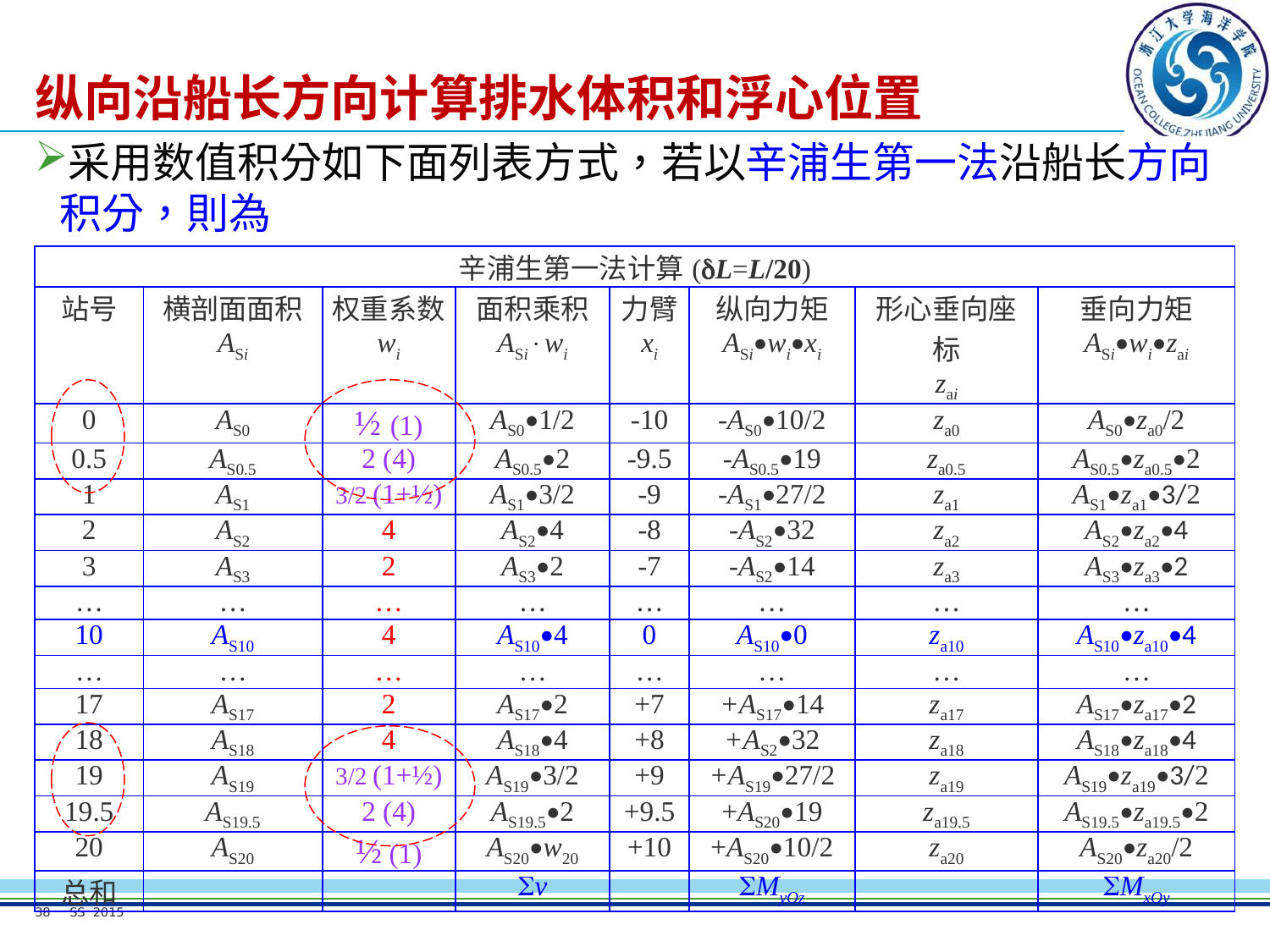

# 纵向沿船长方向计算排水体积和浮心位置
采用数值积分如下面列表方式，若以辛浦生第一法沿船长方向积分，則為
| 辛浦生第一法计算(δL=L/20) |  |  |  |  |  |  |  |
| --- | --- | --- | --- | --- | --- | --- | --- |
| 站号 | 横剖面面积 ASi | 权重系数 wi | 面积乘积 ASi⋅wi | 力臂 xi | 纵向力矩 ASi•wi•xi | 形心垂向座标 zai | 垂向力矩 ASi•wi•zai |
| 0 | AS0 | ½ (1) | AS0•1/2 | -10 | -AS0•10/2 | za0 | AS0•za0/2 |
| 0.5 | AS0.5 | 2 (4) | AS0.5•2 | -9.5 | -AS0.5•19 | za0.5 | AS0.5•za0.5•2 |
| 1 | AS1 | 3/2 (1+½) | AS1•3/2 | -9 | -AS1•27/2 | za1 | AS1•za1•3/2 |
| 2 | AS2 | 4 | AS2•4 | -8 | -AS2•32 | za2 | AS2•za2•4 |
| 3 | AS3 | 2 | AS3•2 | -7 | -AS2•14 | za3 | AS3•za3•2 |
| … | … | … | … | … | … | … | … |
| 10 | AS10 | 4 | AS10•4 | 0 | AS10•0 | za10 | AS10•za10•4 |
| … | … | … | … | … | … | … | … |
| 17 | AS17 | 2 | AS17•2 | +7 | +AS17•14 | za17 | AS17•za17•2 |
| 18 | AS18 | 4 | AS18•4 | +8 | +AS2•32 | za18 | AS18•za18•4 |
| 19 | AS19 | 3/2 (1+½) | AS19•3/2 | +9 | +AS19•27/2 | za19 | AS19•za19•3/2 |
| 19.5 | AS19.5 | 2 (4) | AS19.5•2 | +9.5 | +AS20•19 | za19.5 | AS19.5•za19.5•2 |
| 20 | AS20 | ½ (1) | AS20•w20 | +10 | +AS20•10/2 | za20 | AS20•za20/2 |
| 总和 |  |  | Σv |  | ΣMyOz |  | ΣMxOy |

38